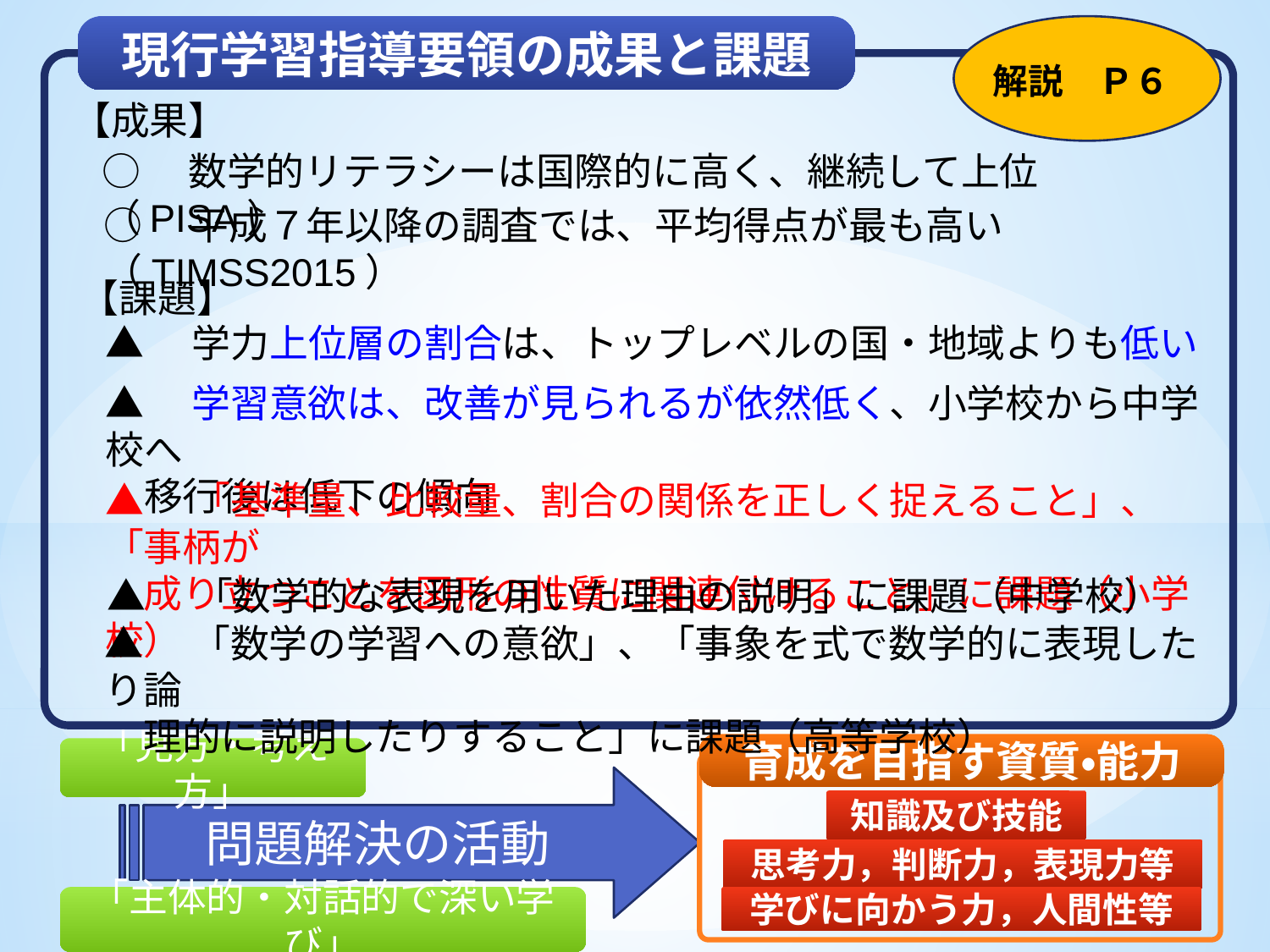

現行学習指導要領の成果と課題

解説　Ｐ６
【成果】
○　数学的リテラシーは国際的に高く、継続して上位（PISA）
○　平成７年以降の調査では、平均得点が最も高い（TIMSS2015）
【課題】
▲　学力上位層の割合は、トップレベルの国・地域よりも低い
▲　学習意欲は、改善が見られるが依然低く、小学校から中学校へ
　移行後は低下の傾向
▲　「基準量、比較量、割合の関係を正しく捉えること」、「事柄が
　成り立つことを図形の性質に関連付けること」に課題（小学校）
▲　「数学的な表現を用いた理由の説明」に課題（中学校）
▲　「数学の学習への意欲」、「事象を式で数学的に表現したり論
　理的に説明したりすること」に課題（高等学校）
育成を目指す資質・能力
「見方・考え方」

　問題解決の活動
知識及び技能
思考力，判断力，表現力等
「主体的・対話的で深い学び」
学びに向かう力，人間性等